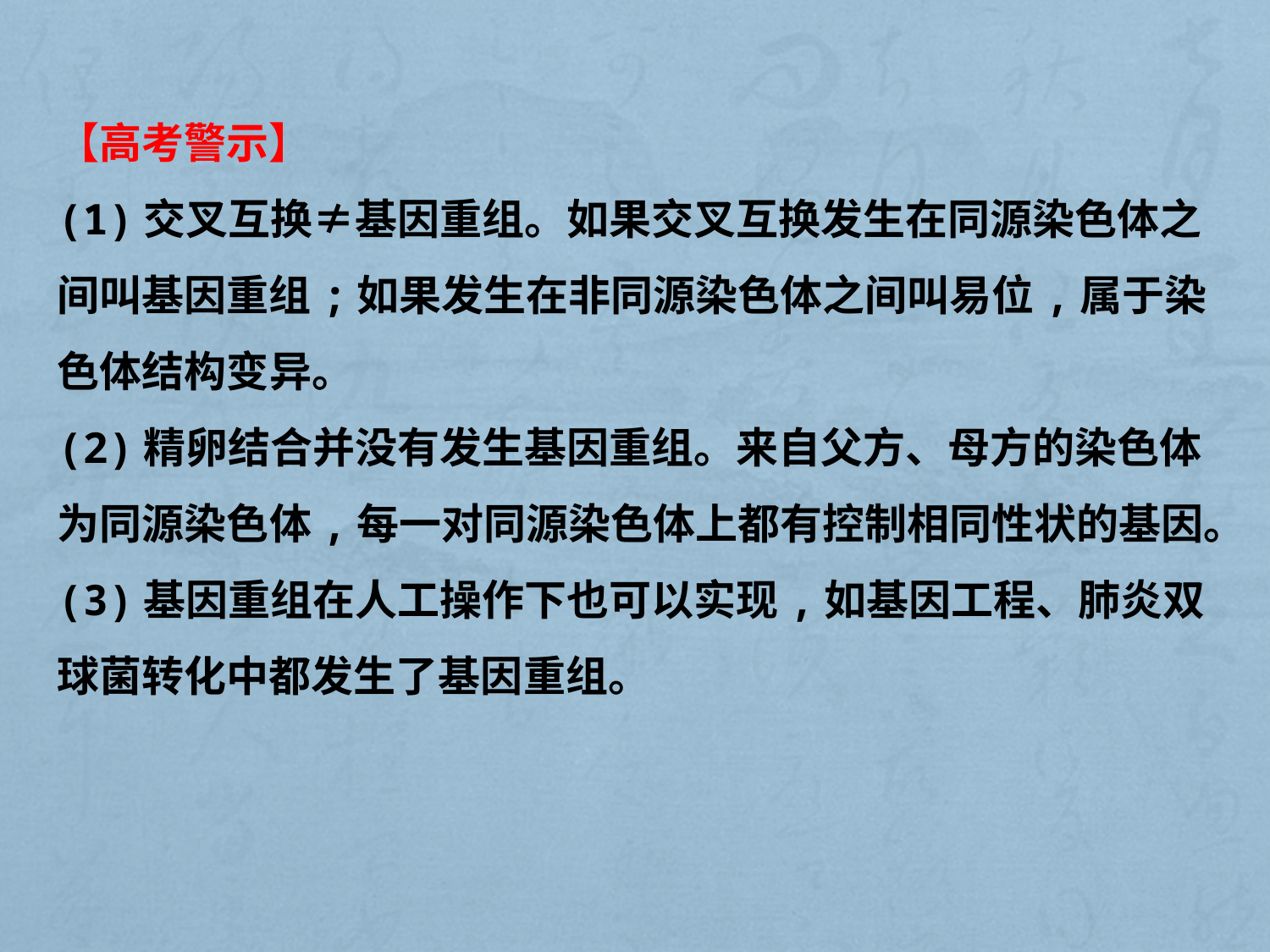

【高考警示】
(1)交叉互换≠基因重组。如果交叉互换发生在同源染色体之间叫基因重组;如果发生在非同源染色体之间叫易位,属于染色体结构变异。
(2)精卵结合并没有发生基因重组。来自父方、母方的染色体为同源染色体,每一对同源染色体上都有控制相同性状的基因。
(3)基因重组在人工操作下也可以实现,如基因工程、肺炎双球菌转化中都发生了基因重组。